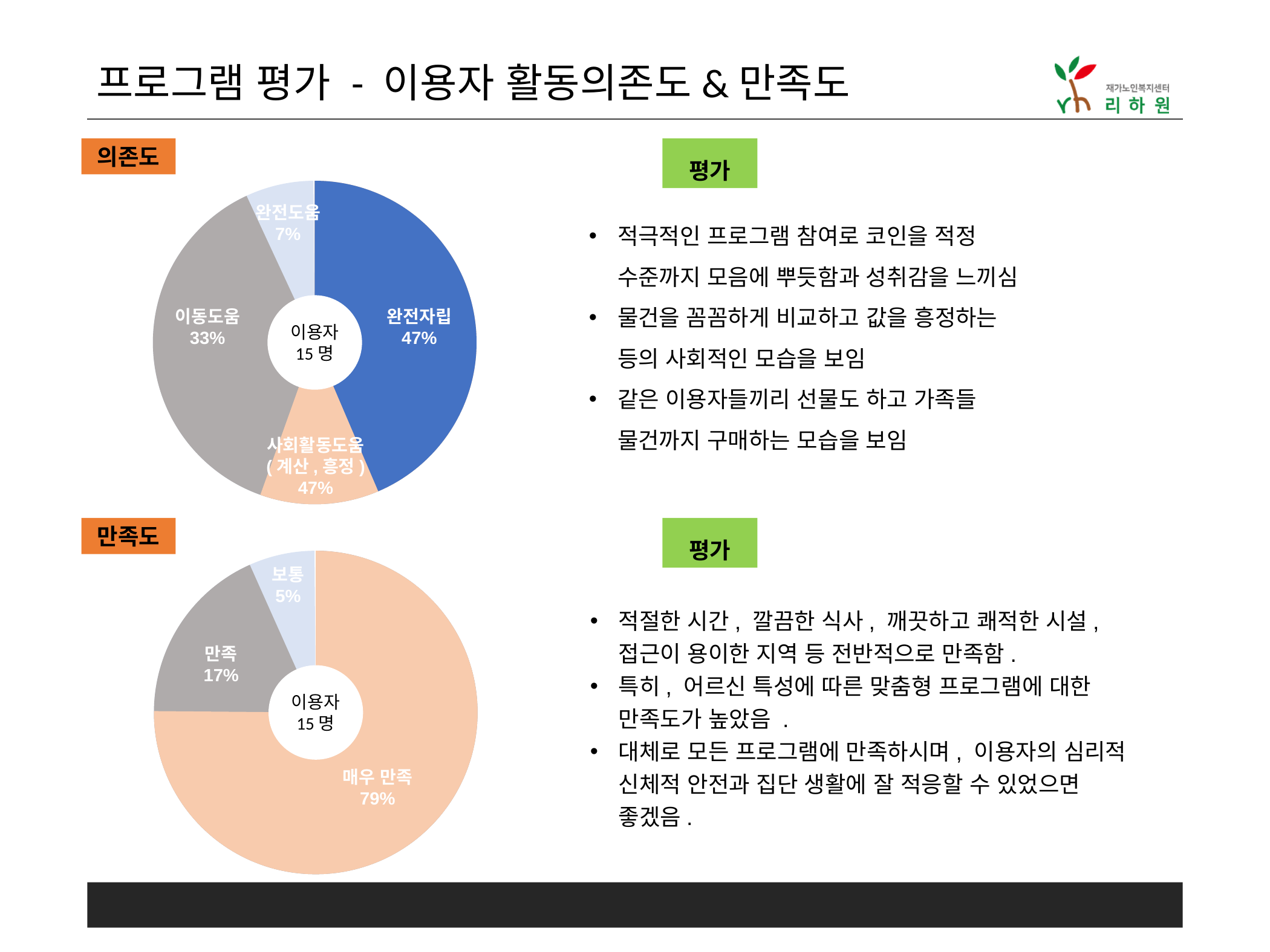

# 프로그램 평가 - 이용자 활동의존도&만족도
의존도
평가

이용자
15명
완전도움
7%
적극적인 프로그램 참여로 코인을 적정 수준까지 모음에 뿌듯함과 성취감을 느끼심
물건을 꼼꼼하게 비교하고 값을 흥정하는 등의 사회적인 모습을 보임
같은 이용자들끼리 선물도 하고 가족들 물건까지 구매하는 모습을 보임
이동도움
33%
완전자립
47%
사회활동도움
(계산,흥정)
47%
만족도
평가

보통
5%
만족
17%
이용자
15명
매우 만족
79%
적절한 시간, 깔끔한 식사, 깨끗하고 쾌적한 시설, 접근이 용이한 지역 등 전반적으로 만족함.
특히, 어르신 특성에 따른 맞춤형 프로그램에 대한 만족도가 높았음 .
대체로 모든 프로그램에 만족하시며, 이용자의 심리적 신체적 안전과 집단 생활에 잘 적응할 수 있었으면 좋겠음.
16